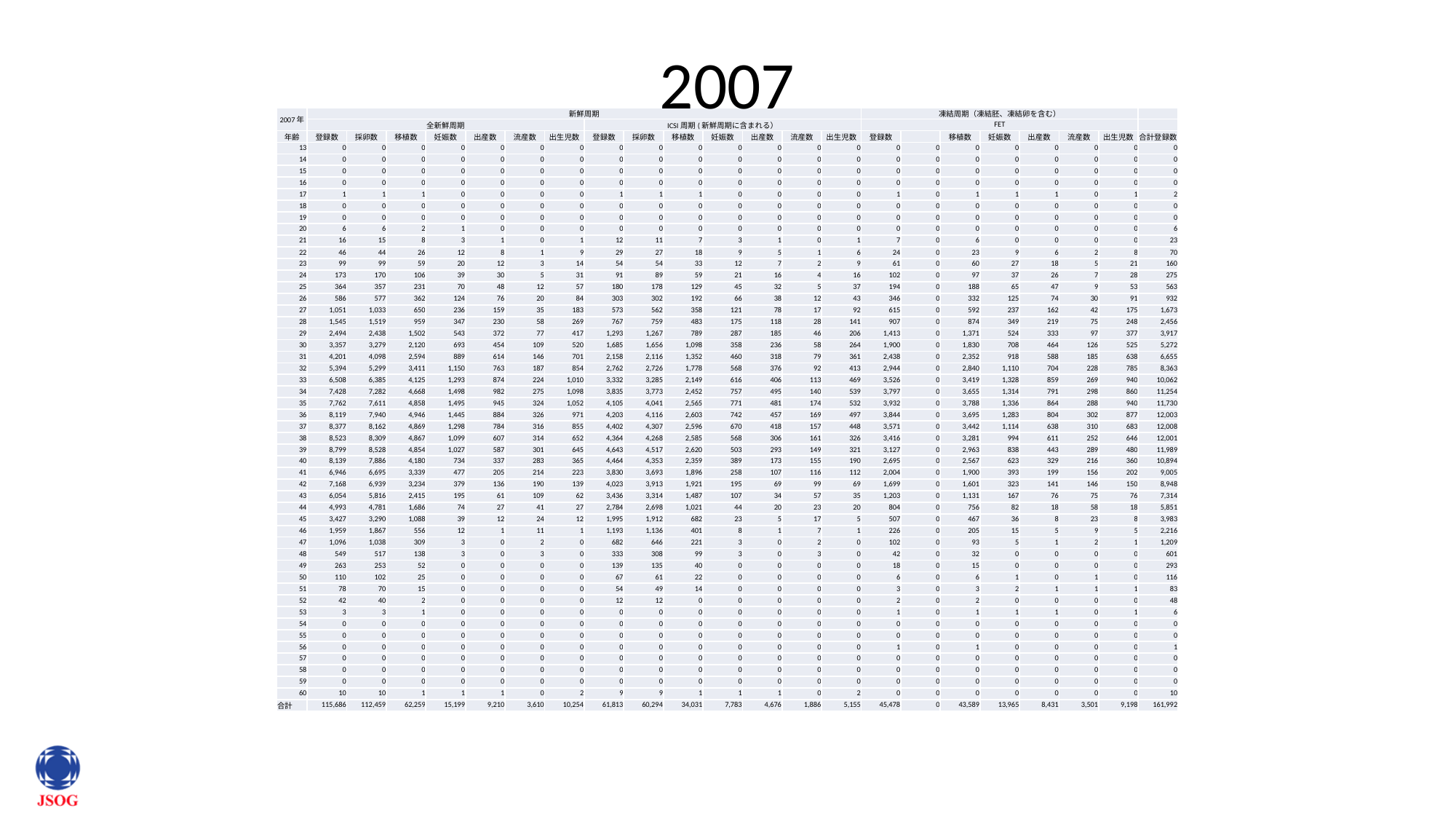

# 2007
| 2007年 | 新鮮周期 |  |  |  |  |  |  |  |  |  |  |  |  |  | 凍結周期（凍結胚、凍結卵を含む） |  |  |  |  |  |  |  |
| --- | --- | --- | --- | --- | --- | --- | --- | --- | --- | --- | --- | --- | --- | --- | --- | --- | --- | --- | --- | --- | --- | --- |
|  | 全新鮮周期 |  |  |  |  |  |  | ICSI周期(新鮮周期に含まれる） |  |  |  |  |  |  | FET |  |  |  |  |  |  |  |
| 年齢 | 登録数 | 採卵数 | 移植数 | 妊娠数 | 出産数 | 流産数 | 出生児数 | 登録数 | 採卵数 | 移植数 | 妊娠数 | 出産数 | 流産数 | 出生児数 | 登録数 |  | 移植数 | 妊娠数 | 出産数 | 流産数 | 出生児数 | 合計登録数 |
| 13 | 0 | 0 | 0 | 0 | 0 | 0 | 0 | 0 | 0 | 0 | 0 | 0 | 0 | 0 | 0 | 0 | 0 | 0 | 0 | 0 | 0 | 0 |
| 14 | 0 | 0 | 0 | 0 | 0 | 0 | 0 | 0 | 0 | 0 | 0 | 0 | 0 | 0 | 0 | 0 | 0 | 0 | 0 | 0 | 0 | 0 |
| 15 | 0 | 0 | 0 | 0 | 0 | 0 | 0 | 0 | 0 | 0 | 0 | 0 | 0 | 0 | 0 | 0 | 0 | 0 | 0 | 0 | 0 | 0 |
| 16 | 0 | 0 | 0 | 0 | 0 | 0 | 0 | 0 | 0 | 0 | 0 | 0 | 0 | 0 | 0 | 0 | 0 | 0 | 0 | 0 | 0 | 0 |
| 17 | 1 | 1 | 1 | 0 | 0 | 0 | 0 | 1 | 1 | 1 | 0 | 0 | 0 | 0 | 1 | 0 | 1 | 1 | 1 | 0 | 1 | 2 |
| 18 | 0 | 0 | 0 | 0 | 0 | 0 | 0 | 0 | 0 | 0 | 0 | 0 | 0 | 0 | 0 | 0 | 0 | 0 | 0 | 0 | 0 | 0 |
| 19 | 0 | 0 | 0 | 0 | 0 | 0 | 0 | 0 | 0 | 0 | 0 | 0 | 0 | 0 | 0 | 0 | 0 | 0 | 0 | 0 | 0 | 0 |
| 20 | 6 | 6 | 2 | 1 | 0 | 0 | 0 | 0 | 0 | 0 | 0 | 0 | 0 | 0 | 0 | 0 | 0 | 0 | 0 | 0 | 0 | 6 |
| 21 | 16 | 15 | 8 | 3 | 1 | 0 | 1 | 12 | 11 | 7 | 3 | 1 | 0 | 1 | 7 | 0 | 6 | 0 | 0 | 0 | 0 | 23 |
| 22 | 46 | 44 | 26 | 12 | 8 | 1 | 9 | 29 | 27 | 18 | 9 | 5 | 1 | 6 | 24 | 0 | 23 | 9 | 6 | 2 | 8 | 70 |
| 23 | 99 | 99 | 59 | 20 | 12 | 3 | 14 | 54 | 54 | 33 | 12 | 7 | 2 | 9 | 61 | 0 | 60 | 27 | 18 | 5 | 21 | 160 |
| 24 | 173 | 170 | 106 | 39 | 30 | 5 | 31 | 91 | 89 | 59 | 21 | 16 | 4 | 16 | 102 | 0 | 97 | 37 | 26 | 7 | 28 | 275 |
| 25 | 364 | 357 | 231 | 70 | 48 | 12 | 57 | 180 | 178 | 129 | 45 | 32 | 5 | 37 | 194 | 0 | 188 | 65 | 47 | 9 | 53 | 563 |
| 26 | 586 | 577 | 362 | 124 | 76 | 20 | 84 | 303 | 302 | 192 | 66 | 38 | 12 | 43 | 346 | 0 | 332 | 125 | 74 | 30 | 91 | 932 |
| 27 | 1,051 | 1,033 | 650 | 236 | 159 | 35 | 183 | 573 | 562 | 358 | 121 | 78 | 17 | 92 | 615 | 0 | 592 | 237 | 162 | 42 | 175 | 1,673 |
| 28 | 1,545 | 1,519 | 959 | 347 | 230 | 58 | 269 | 767 | 759 | 483 | 175 | 118 | 28 | 141 | 907 | 0 | 874 | 349 | 219 | 75 | 248 | 2,456 |
| 29 | 2,494 | 2,438 | 1,502 | 543 | 372 | 77 | 417 | 1,293 | 1,267 | 789 | 287 | 185 | 46 | 206 | 1,413 | 0 | 1,371 | 524 | 333 | 97 | 377 | 3,917 |
| 30 | 3,357 | 3,279 | 2,120 | 693 | 454 | 109 | 520 | 1,685 | 1,656 | 1,098 | 358 | 236 | 58 | 264 | 1,900 | 0 | 1,830 | 708 | 464 | 126 | 525 | 5,272 |
| 31 | 4,201 | 4,098 | 2,594 | 889 | 614 | 146 | 701 | 2,158 | 2,116 | 1,352 | 460 | 318 | 79 | 361 | 2,438 | 0 | 2,352 | 918 | 588 | 185 | 638 | 6,655 |
| 32 | 5,394 | 5,299 | 3,411 | 1,150 | 763 | 187 | 854 | 2,762 | 2,726 | 1,778 | 568 | 376 | 92 | 413 | 2,944 | 0 | 2,840 | 1,110 | 704 | 228 | 785 | 8,363 |
| 33 | 6,508 | 6,385 | 4,125 | 1,293 | 874 | 224 | 1,010 | 3,332 | 3,285 | 2,149 | 616 | 406 | 113 | 469 | 3,526 | 0 | 3,419 | 1,328 | 859 | 269 | 940 | 10,062 |
| 34 | 7,428 | 7,282 | 4,668 | 1,498 | 982 | 275 | 1,098 | 3,835 | 3,773 | 2,452 | 757 | 495 | 140 | 539 | 3,797 | 0 | 3,655 | 1,314 | 791 | 298 | 860 | 11,254 |
| 35 | 7,762 | 7,611 | 4,858 | 1,495 | 945 | 324 | 1,052 | 4,105 | 4,041 | 2,565 | 771 | 481 | 174 | 532 | 3,932 | 0 | 3,788 | 1,336 | 864 | 288 | 940 | 11,730 |
| 36 | 8,119 | 7,940 | 4,946 | 1,445 | 884 | 326 | 971 | 4,203 | 4,116 | 2,603 | 742 | 457 | 169 | 497 | 3,844 | 0 | 3,695 | 1,283 | 804 | 302 | 877 | 12,003 |
| 37 | 8,377 | 8,162 | 4,869 | 1,298 | 784 | 316 | 855 | 4,402 | 4,307 | 2,596 | 670 | 418 | 157 | 448 | 3,571 | 0 | 3,442 | 1,114 | 638 | 310 | 683 | 12,008 |
| 38 | 8,523 | 8,309 | 4,867 | 1,099 | 607 | 314 | 652 | 4,364 | 4,268 | 2,585 | 568 | 306 | 161 | 326 | 3,416 | 0 | 3,281 | 994 | 611 | 252 | 646 | 12,001 |
| 39 | 8,799 | 8,528 | 4,854 | 1,027 | 587 | 301 | 645 | 4,643 | 4,517 | 2,620 | 503 | 293 | 149 | 321 | 3,127 | 0 | 2,963 | 838 | 443 | 289 | 480 | 11,989 |
| 40 | 8,139 | 7,886 | 4,180 | 734 | 337 | 283 | 365 | 4,464 | 4,353 | 2,359 | 389 | 173 | 155 | 190 | 2,695 | 0 | 2,567 | 623 | 329 | 216 | 360 | 10,894 |
| 41 | 6,946 | 6,695 | 3,339 | 477 | 205 | 214 | 223 | 3,830 | 3,693 | 1,896 | 258 | 107 | 116 | 112 | 2,004 | 0 | 1,900 | 393 | 199 | 156 | 202 | 9,005 |
| 42 | 7,168 | 6,939 | 3,234 | 379 | 136 | 190 | 139 | 4,023 | 3,913 | 1,921 | 195 | 69 | 99 | 69 | 1,699 | 0 | 1,601 | 323 | 141 | 146 | 150 | 8,948 |
| 43 | 6,054 | 5,816 | 2,415 | 195 | 61 | 109 | 62 | 3,436 | 3,314 | 1,487 | 107 | 34 | 57 | 35 | 1,203 | 0 | 1,131 | 167 | 76 | 75 | 76 | 7,314 |
| 44 | 4,993 | 4,781 | 1,686 | 74 | 27 | 41 | 27 | 2,784 | 2,698 | 1,021 | 44 | 20 | 23 | 20 | 804 | 0 | 756 | 82 | 18 | 58 | 18 | 5,851 |
| 45 | 3,427 | 3,290 | 1,088 | 39 | 12 | 24 | 12 | 1,995 | 1,912 | 682 | 23 | 5 | 17 | 5 | 507 | 0 | 467 | 36 | 8 | 23 | 8 | 3,983 |
| 46 | 1,959 | 1,867 | 556 | 12 | 1 | 11 | 1 | 1,193 | 1,136 | 401 | 8 | 1 | 7 | 1 | 226 | 0 | 205 | 15 | 5 | 9 | 5 | 2,216 |
| 47 | 1,096 | 1,038 | 309 | 3 | 0 | 2 | 0 | 682 | 646 | 221 | 3 | 0 | 2 | 0 | 102 | 0 | 93 | 5 | 1 | 2 | 1 | 1,209 |
| 48 | 549 | 517 | 138 | 3 | 0 | 3 | 0 | 333 | 308 | 99 | 3 | 0 | 3 | 0 | 42 | 0 | 32 | 0 | 0 | 0 | 0 | 601 |
| 49 | 263 | 253 | 52 | 0 | 0 | 0 | 0 | 139 | 135 | 40 | 0 | 0 | 0 | 0 | 18 | 0 | 15 | 0 | 0 | 0 | 0 | 293 |
| 50 | 110 | 102 | 25 | 0 | 0 | 0 | 0 | 67 | 61 | 22 | 0 | 0 | 0 | 0 | 6 | 0 | 6 | 1 | 0 | 1 | 0 | 116 |
| 51 | 78 | 70 | 15 | 0 | 0 | 0 | 0 | 54 | 49 | 14 | 0 | 0 | 0 | 0 | 3 | 0 | 3 | 2 | 1 | 1 | 1 | 83 |
| 52 | 42 | 40 | 2 | 0 | 0 | 0 | 0 | 12 | 12 | 0 | 0 | 0 | 0 | 0 | 2 | 0 | 2 | 0 | 0 | 0 | 0 | 48 |
| 53 | 3 | 3 | 1 | 0 | 0 | 0 | 0 | 0 | 0 | 0 | 0 | 0 | 0 | 0 | 1 | 0 | 1 | 1 | 1 | 0 | 1 | 6 |
| 54 | 0 | 0 | 0 | 0 | 0 | 0 | 0 | 0 | 0 | 0 | 0 | 0 | 0 | 0 | 0 | 0 | 0 | 0 | 0 | 0 | 0 | 0 |
| 55 | 0 | 0 | 0 | 0 | 0 | 0 | 0 | 0 | 0 | 0 | 0 | 0 | 0 | 0 | 0 | 0 | 0 | 0 | 0 | 0 | 0 | 0 |
| 56 | 0 | 0 | 0 | 0 | 0 | 0 | 0 | 0 | 0 | 0 | 0 | 0 | 0 | 0 | 1 | 0 | 1 | 0 | 0 | 0 | 0 | 1 |
| 57 | 0 | 0 | 0 | 0 | 0 | 0 | 0 | 0 | 0 | 0 | 0 | 0 | 0 | 0 | 0 | 0 | 0 | 0 | 0 | 0 | 0 | 0 |
| 58 | 0 | 0 | 0 | 0 | 0 | 0 | 0 | 0 | 0 | 0 | 0 | 0 | 0 | 0 | 0 | 0 | 0 | 0 | 0 | 0 | 0 | 0 |
| 59 | 0 | 0 | 0 | 0 | 0 | 0 | 0 | 0 | 0 | 0 | 0 | 0 | 0 | 0 | 0 | 0 | 0 | 0 | 0 | 0 | 0 | 0 |
| 60 | 10 | 10 | 1 | 1 | 1 | 0 | 2 | 9 | 9 | 1 | 1 | 1 | 0 | 2 | 0 | 0 | 0 | 0 | 0 | 0 | 0 | 10 |
| 合計 | 115,686 | 112,459 | 62,259 | 15,199 | 9,210 | 3,610 | 10,254 | 61,813 | 60,294 | 34,031 | 7,783 | 4,676 | 1,886 | 5,155 | 45,478 | 0 | 43,589 | 13,965 | 8,431 | 3,501 | 9,198 | 161,992 |